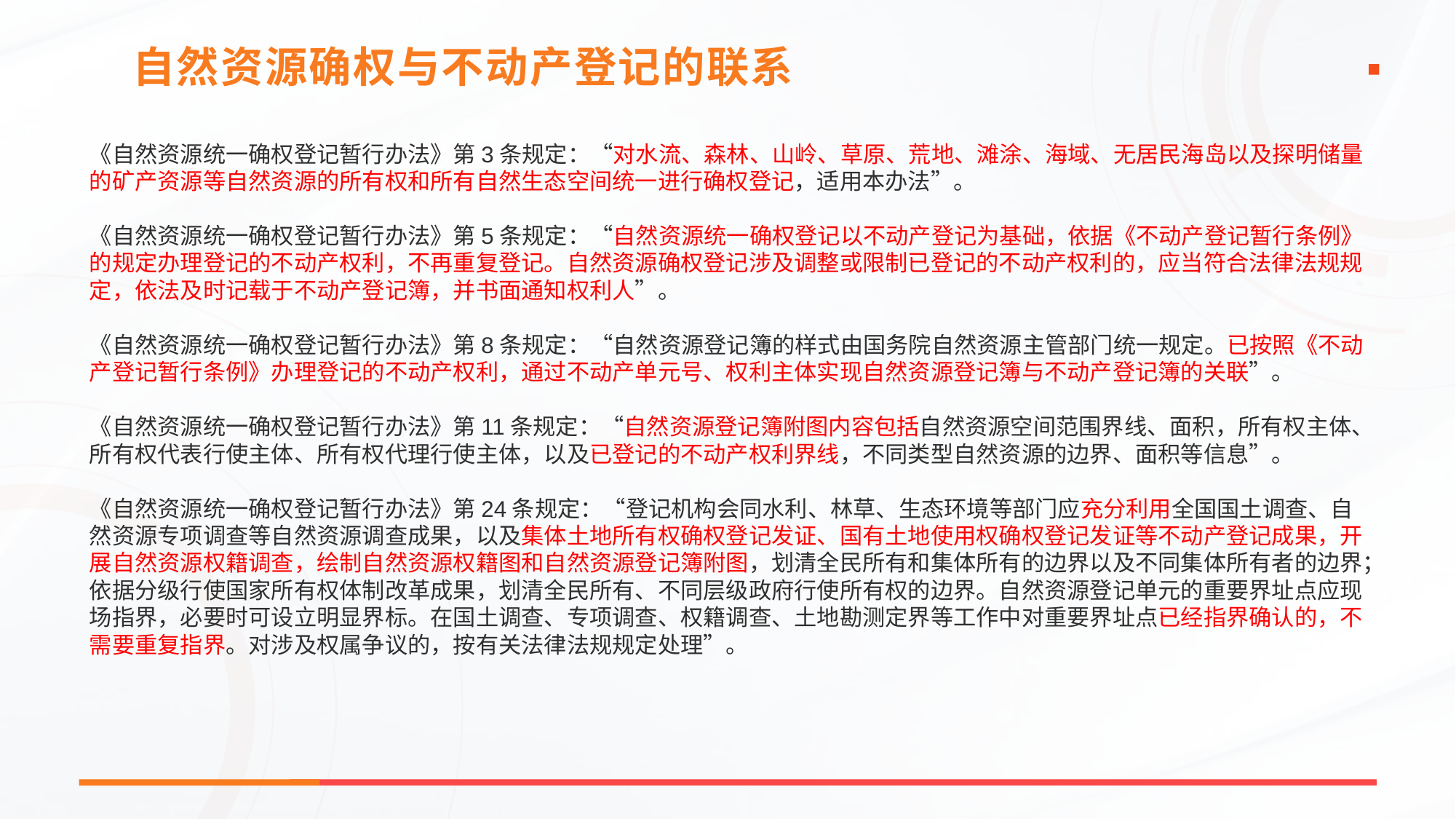

自然资源确权与不动产登记的联系
《自然资源统一确权登记暂行办法》第3条规定：“对水流、森林、山岭、草原、荒地、滩涂、海域、无居民海岛以及探明储量的矿产资源等自然资源的所有权和所有自然生态空间统一进行确权登记，适用本办法”。

《自然资源统一确权登记暂行办法》第5条规定：“自然资源统一确权登记以不动产登记为基础，依据《不动产登记暂行条例》的规定办理登记的不动产权利，不再重复登记。自然资源确权登记涉及调整或限制已登记的不动产权利的，应当符合法律法规规定，依法及时记载于不动产登记簿，并书面通知权利人”。

《自然资源统一确权登记暂行办法》第8条规定：“自然资源登记簿的样式由国务院自然资源主管部门统一规定。已按照《不动产登记暂行条例》办理登记的不动产权利，通过不动产单元号、权利主体实现自然资源登记簿与不动产登记簿的关联”。

《自然资源统一确权登记暂行办法》第11条规定：“自然资源登记簿附图内容包括自然资源空间范围界线、面积，所有权主体、所有权代表行使主体、所有权代理行使主体，以及已登记的不动产权利界线，不同类型自然资源的边界、面积等信息”。

《自然资源统一确权登记暂行办法》第24条规定：“登记机构会同水利、林草、生态环境等部门应充分利用全国国土调查、自然资源专项调查等自然资源调查成果，以及集体土地所有权确权登记发证、国有土地使用权确权登记发证等不动产登记成果，开展自然资源权籍调查，绘制自然资源权籍图和自然资源登记簿附图，划清全民所有和集体所有的边界以及不同集体所有者的边界；依据分级行使国家所有权体制改革成果，划清全民所有、不同层级政府行使所有权的边界。自然资源登记单元的重要界址点应现场指界，必要时可设立明显界标。在国土调查、专项调查、权籍调查、土地勘测定界等工作中对重要界址点已经指界确认的，不需要重复指界。对涉及权属争议的，按有关法律法规规定处理”。